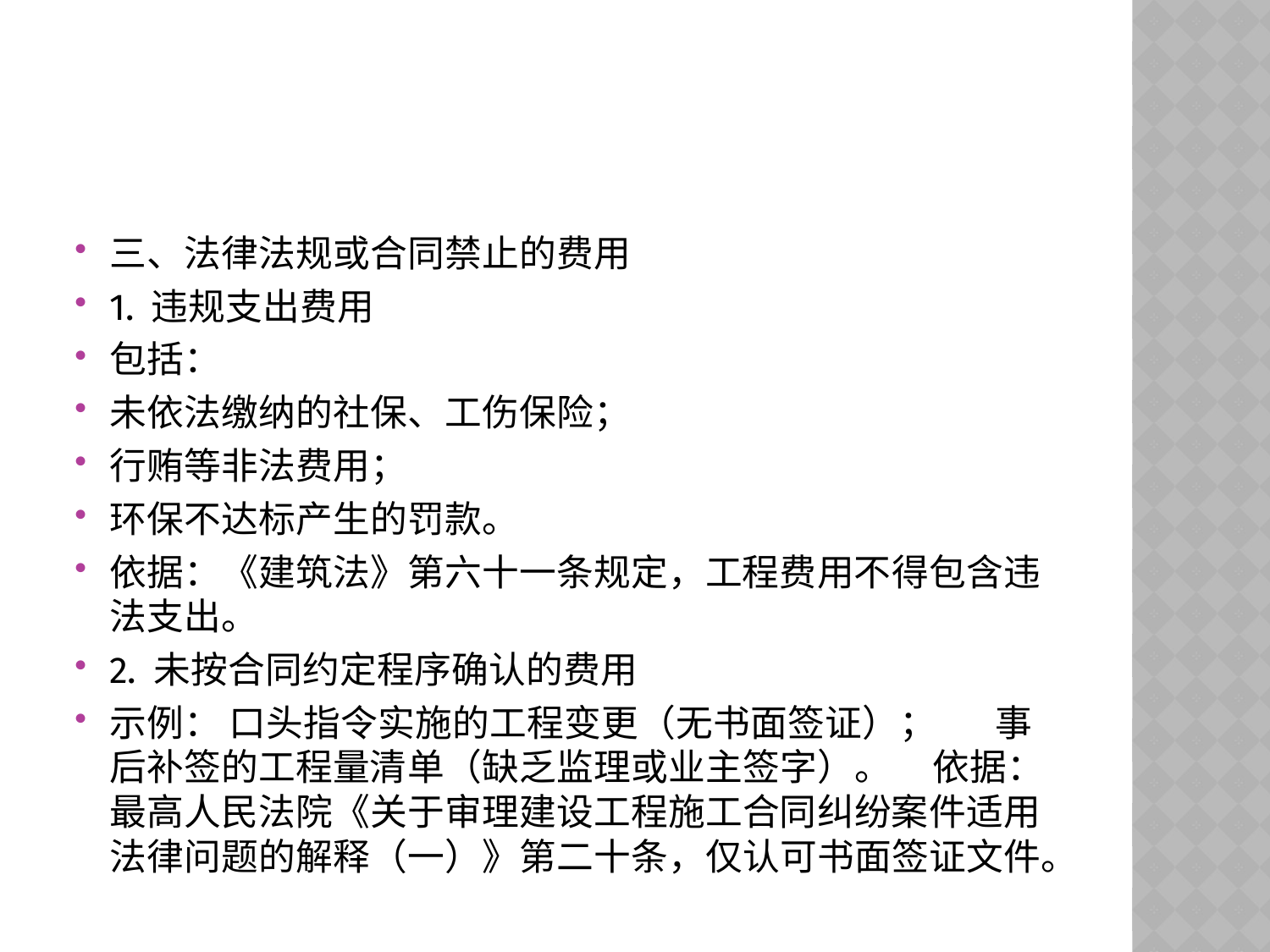

#
三、法律法规或合同禁止的费用
1. 违规支出费用
包括：
未依法缴纳的社保、工伤保险；
行贿等非法费用；
环保不达标产生的罚款。
依据：《建筑法》第六十一条规定，工程费用不得包含违法支出。
2. 未按合同约定程序确认的费用
示例： 口头指令实施的工程变更（无书面签证）；       事后补签的工程量清单（缺乏监理或业主签字）。     依据：最高人民法院《关于审理建设工程施工合同纠纷案件适用法律问题的解释（一）》第二十条，仅认可书面签证文件。